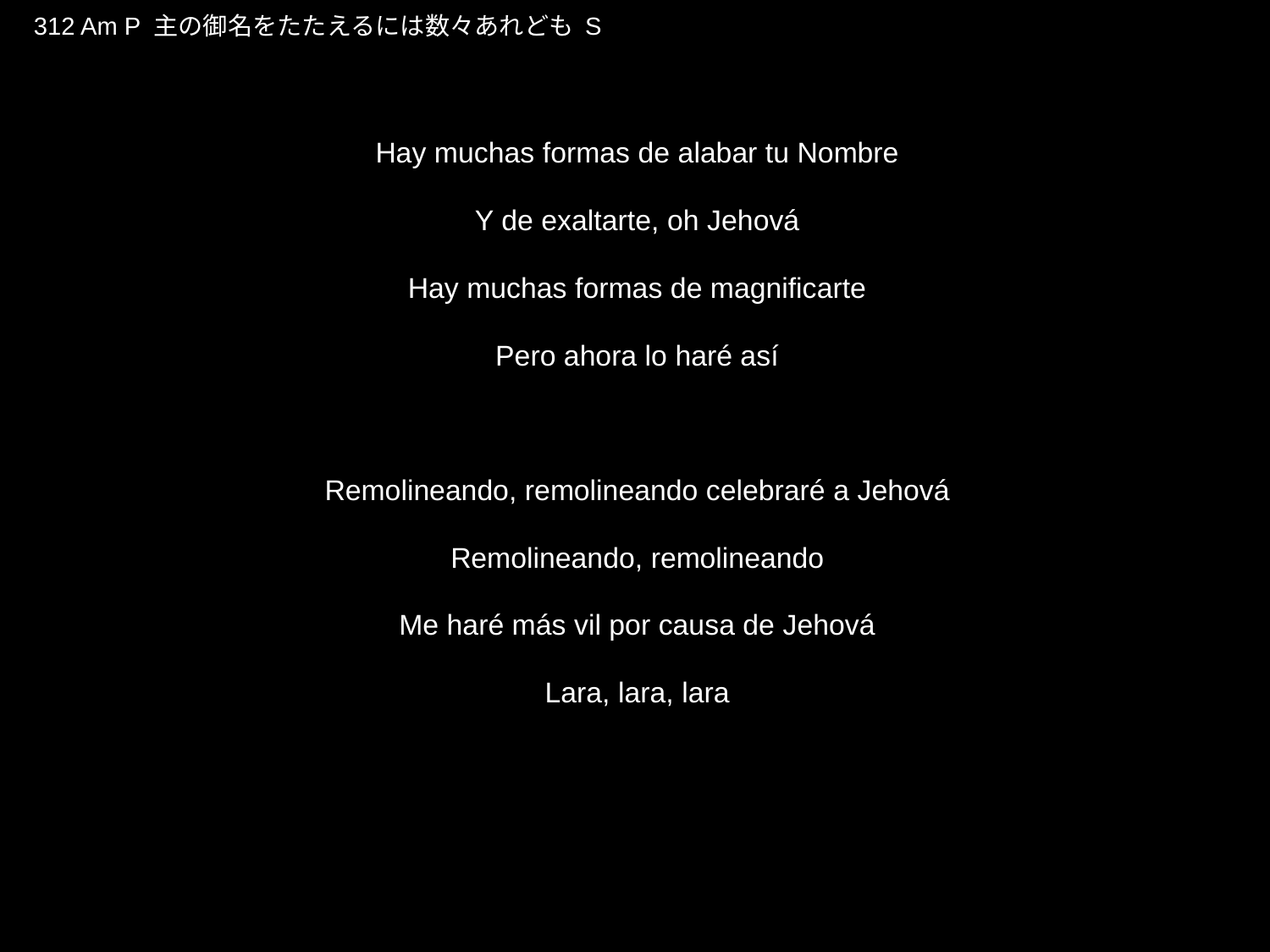

しゅのみなをたたえるにはかずかずあれども
★P
312 Am P 主の御名をたたえるには数々あれども S
★４
Hay muchas formas de alabar tu Nombre
Y de exaltarte, oh Jehová
Hay muchas formas de magnificarte
Pero ahora lo haré así

Remolineando, remolineando celebraré a Jehová
Remolineando, remolineando
Me haré más vil por causa de Jehová
Lara, lara, lara